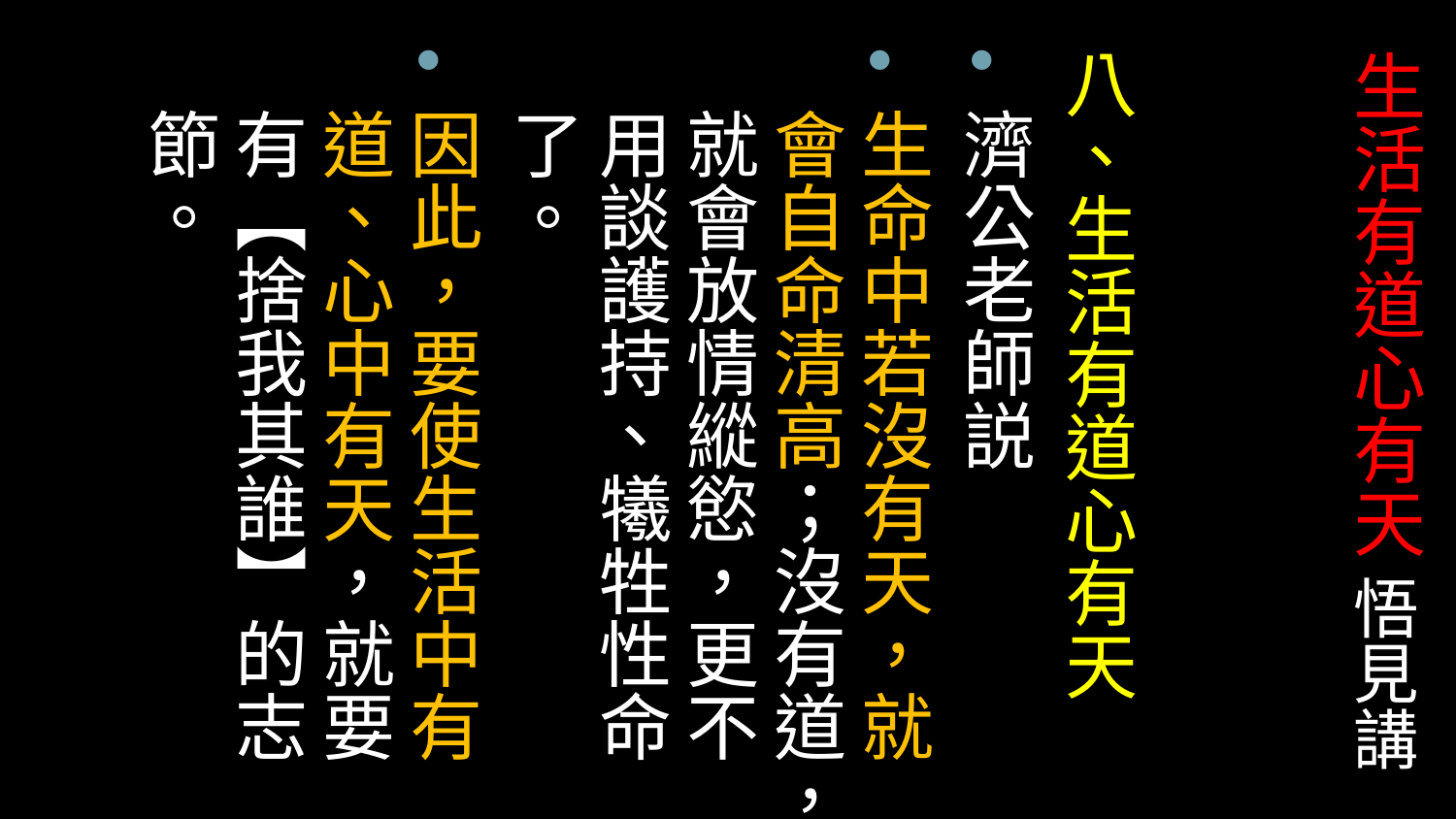

八、生活有道心有天
濟公老師説
生命中若沒有天，就會自命清高；沒有道，就會放情縱慾，更不用談護持、犧牲性命了。
因此，要使生活中有道、心中有天，就要有【捨我其誰】的志節。

# 生活有道心有天 悟見講